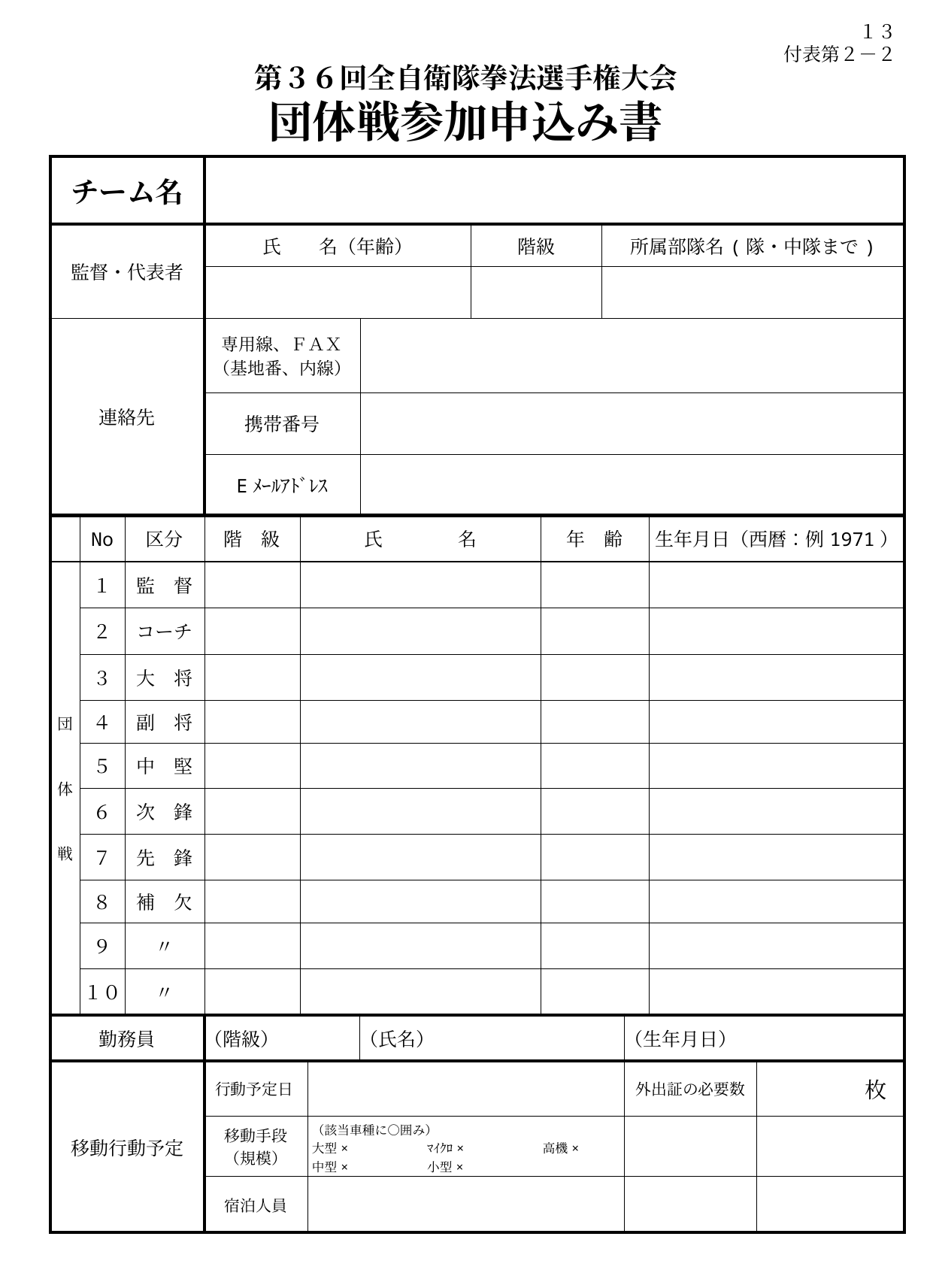

１３
付表第２－２
第３６回全自衛隊拳法選手権大会
団体戦参加申込み書
| チーム名 |  |  |  |  |  |  |  |  |  |  |  |  |
| --- | --- | --- | --- | --- | --- | --- | --- | --- | --- | --- | --- | --- |
| 監督・代表者 |  |  | 氏　　名（年齢） |  |  |  | 階級 |  | 所属部隊名(隊・中隊まで) |  |  |  |
|  |  |  |  |  |  |  |  |  |  |  |  |  |
| 連絡先 |  |  | 専用線、ＦＡＸ （基地番、内線） |  |  |  |  |  |  |  |  |  |
|  |  |  | 携帯番号 |  |  |  |  |  |  |  |  |  |
|  |  |  | Eﾒｰﾙｱﾄﾞﾚｽ |  |  |  |  |  |  |  |  |  |
|  | No | 区分 | 階　級 | 氏　　　　名 |  |  |  | 年　齢 |  |  | 生年月日（西暦：例1971） |  |
| 団 体 戦 | １ | 監　督 |  |  |  |  |  |  |  |  |  |  |
|  | ２ | コーチ |  |  |  |  |  |  |  |  |  |  |
|  | ３ | 大　将 |  |  |  |  |  |  |  |  |  |  |
|  | ４ | 副　将 |  |  |  |  |  |  |  |  |  |  |
|  | ５ | 中　堅 |  |  |  |  |  |  |  |  |  |  |
|  | ６ | 次　鋒 |  |  |  |  |  |  |  |  |  |  |
|  | ７ | 先　鋒 |  |  |  |  |  |  |  |  |  |  |
|  | ８ | 補　欠 |  |  |  |  |  |  |  |  |  |  |
|  | ９ | 〃 |  |  |  |  |  |  |  |  |  |  |
|  | １０ | 〃 |  |  |  |  |  |  |  |  |  |  |
| 勤務員 |  |  | （階級） |  |  | （氏名） |  |  |  | （生年月日） |  |  |
| 移動行動予定 |  |  | 行動予定日 |  |  |  |  |  |  | 外出証の必要数 |  | 枚 |
|  |  |  | 移動手段 （規模） |  | （該当車種に○囲み） 大型×　　　　　　ﾏｲｸﾛ×　　　　　　高機× 中型×　　　　　　小型× |  |  |  |  |  |  |  |
|  |  |  | 宿泊人員 |  |  |  |  |  |  |  |  |  |